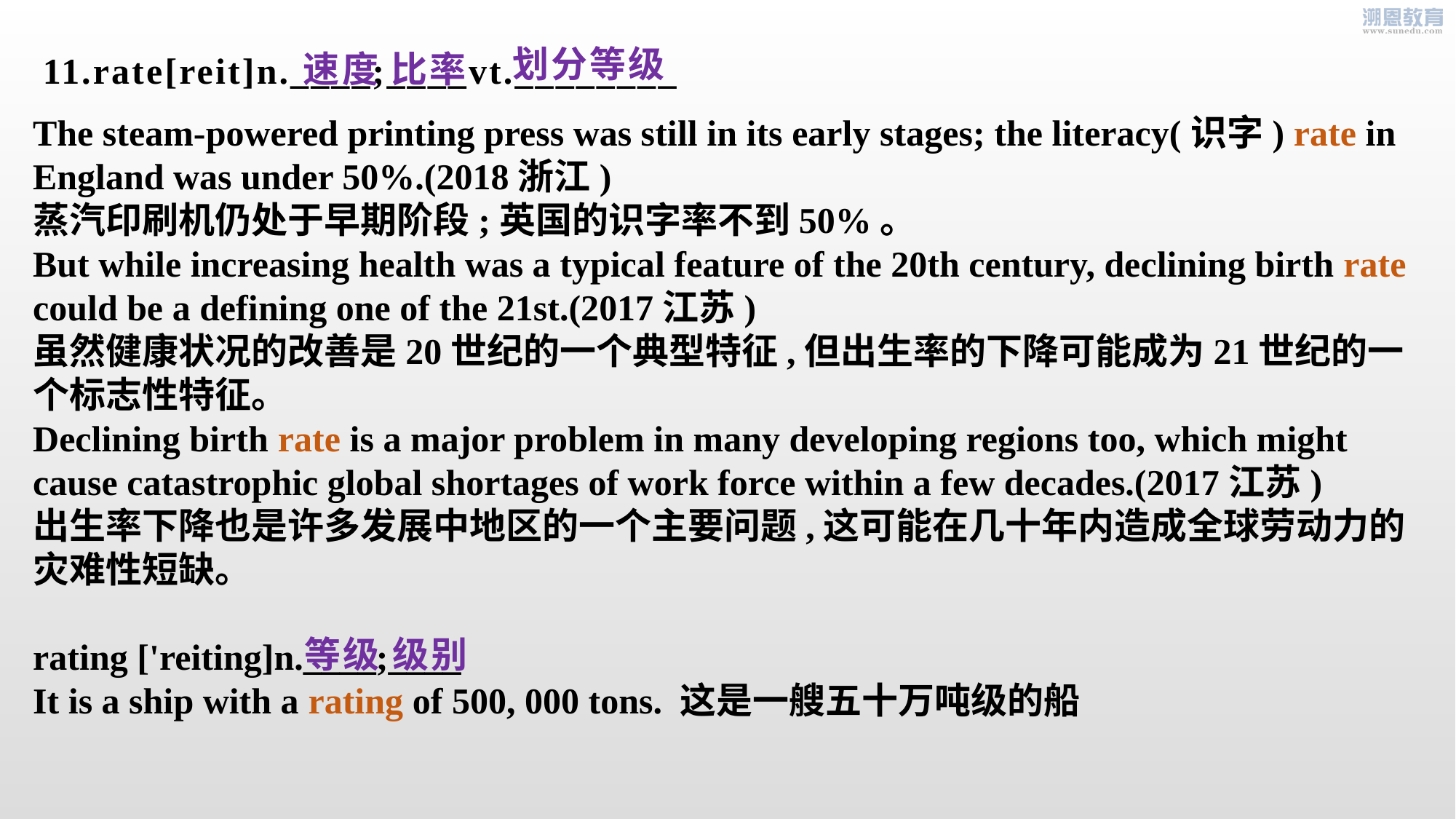

11.rate[reit]n.____;____vt.________
划分等级
速度 比率
The steam-powered printing press was still in its early stages; the literacy(识字) rate in England was under 50%.(2018浙江)
蒸汽印刷机仍处于早期阶段;英国的识字率不到50%。
But while increasing health was a typical feature of the 20th century, declining birth rate could be a defining one of the 21st.(2017江苏)
虽然健康状况的改善是20世纪的一个典型特征,但出生率的下降可能成为21世纪的一个标志性特征。
Declining birth rate is a major problem in many developing regions too, which might cause catastrophic global shortages of work force within a few decades.(2017江苏)
出生率下降也是许多发展中地区的一个主要问题,这可能在几十年内造成全球劳动力的灾难性短缺。

rating ['reiting]n.____;____
It is a ship with a rating of 500, 000 tons. 这是一艘五十万吨级的船
等级 级别